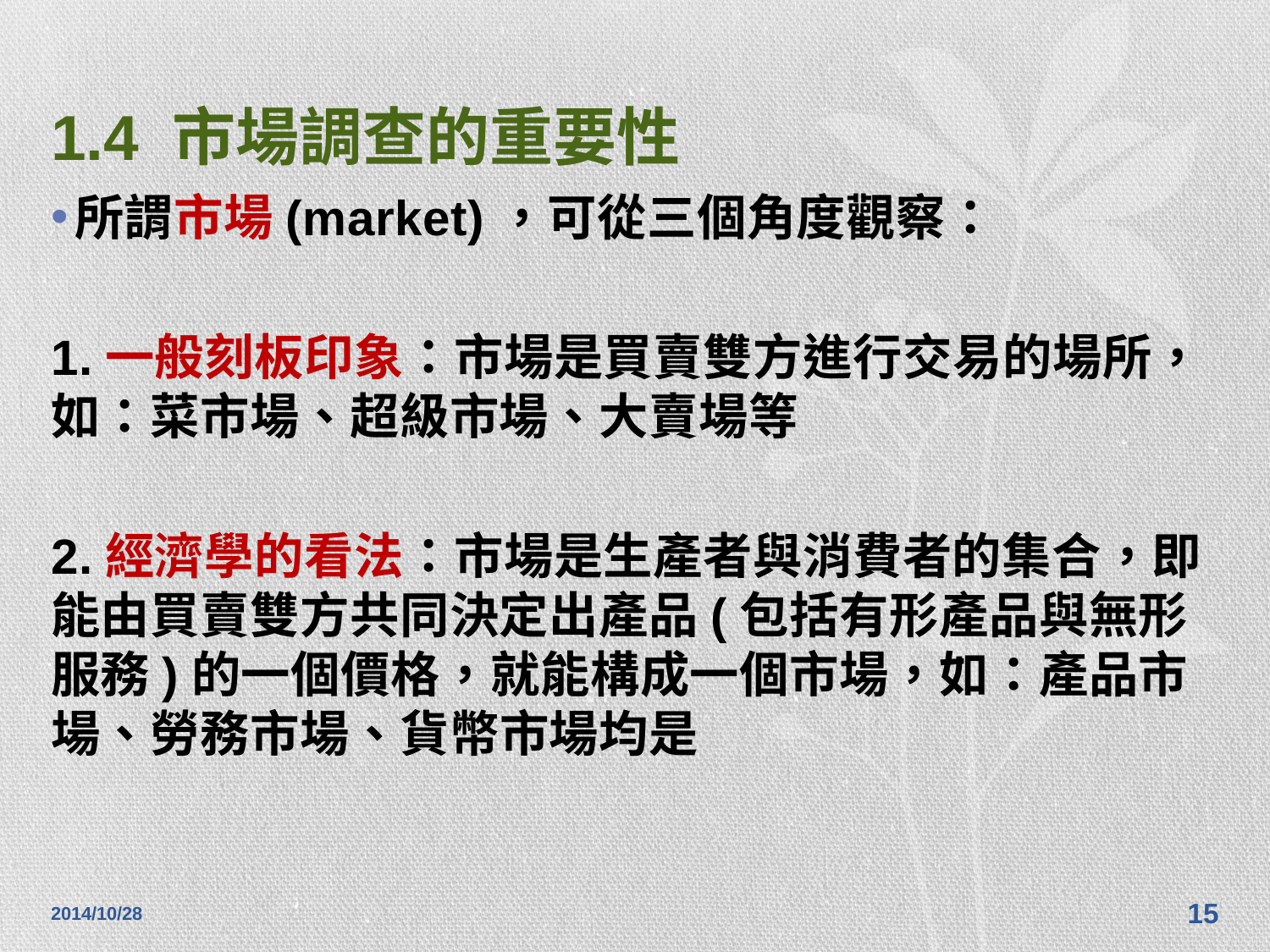

# 1.4 市場調查的重要性
所謂市場(market)，可從三個角度觀察：

1.一般刻板印象：市場是買賣雙方進行交易的場所，如：菜市場、超級市場、大賣場等

2.經濟學的看法：市場是生產者與消費者的集合，即能由買賣雙方共同決定出產品(包括有形產品與無形服務)的一個價格，就能構成一個市場，如：產品市場、勞務市場、貨幣市場均是
2014/10/28
15